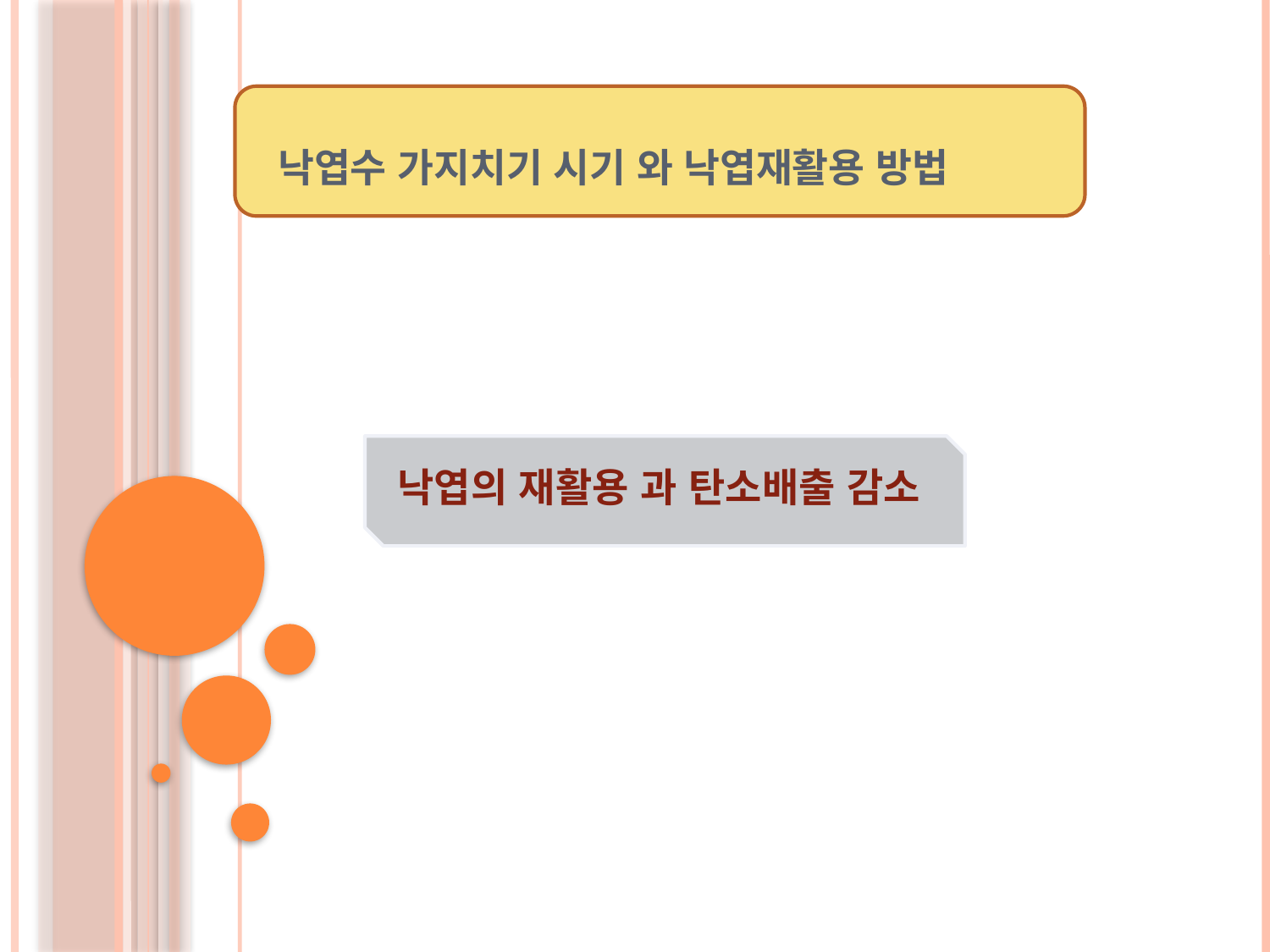

# 낙엽수 가지치기 시기 와 낙엽재활용 방법

낙엽의 재활용 과 탄소배출 감소